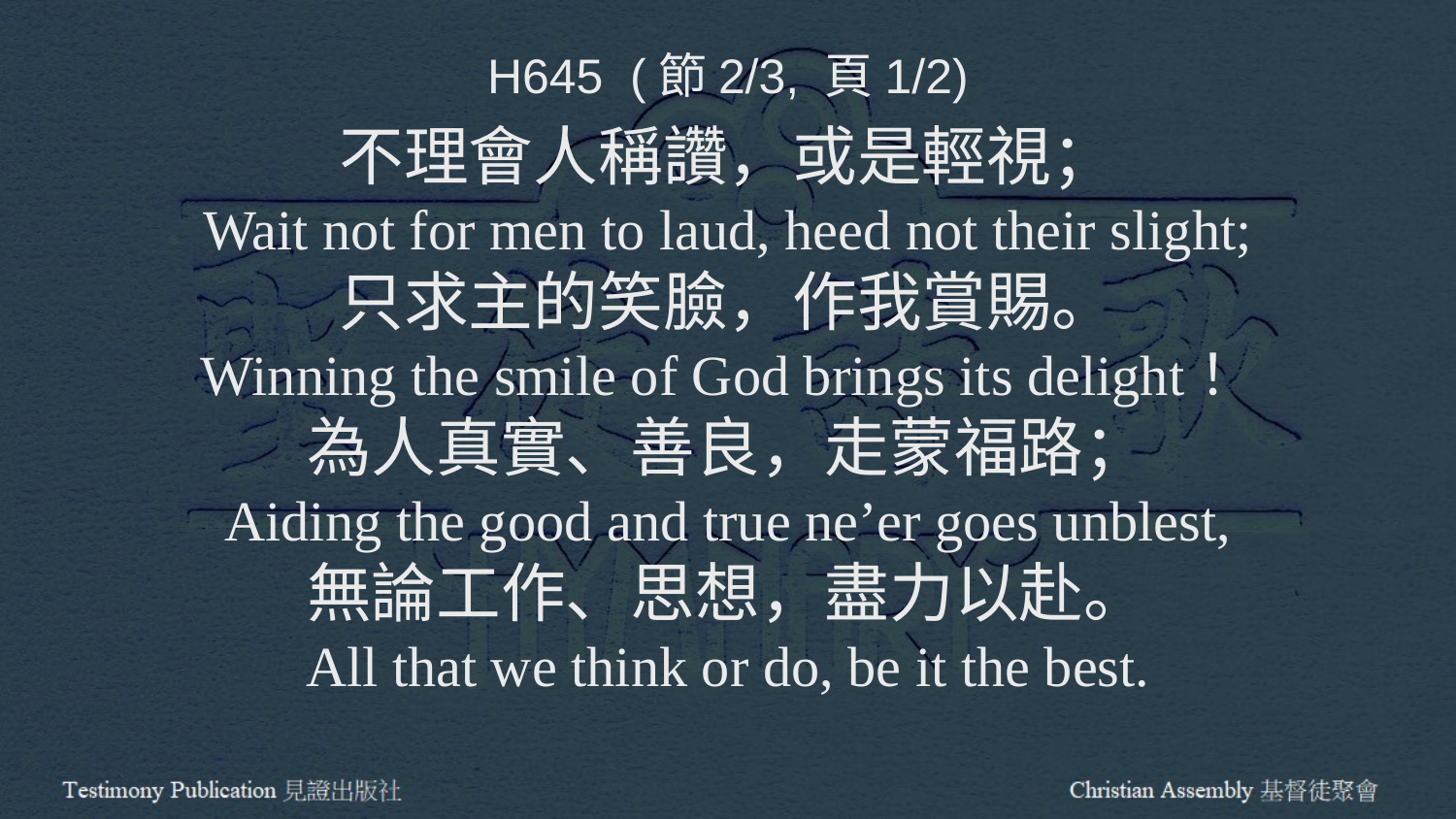

H645  (節2/3, 頁1/2)
不理會人稱讚，或是輕視；
Wait not for men to laud, heed not their slight;
只求主的笑臉，作我賞賜。
Winning the smile of God brings its delight！
為人真實、善良，走蒙福路；
Aiding the good and true ne’er goes unblest,
無論工作、思想，盡力以赴。
All that we think or do, be it the best.